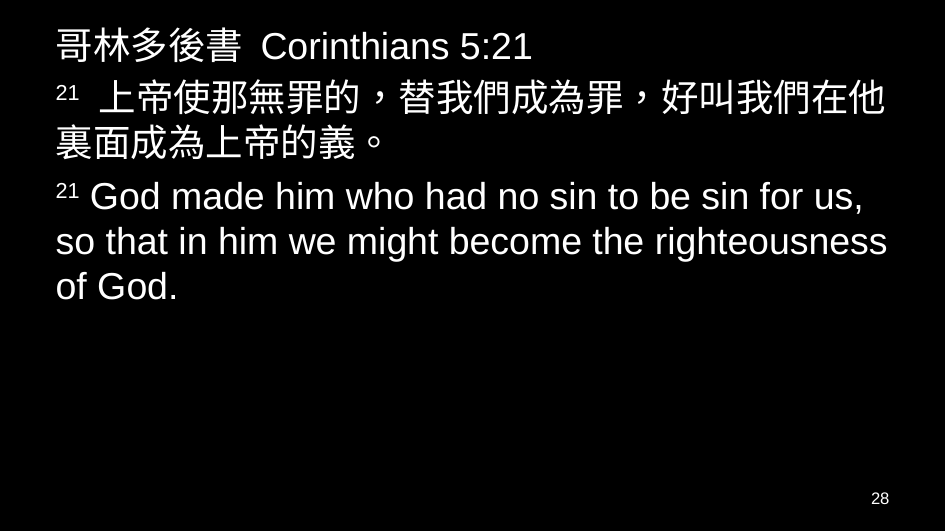

哥林多後書 Corinthians 5:21
21 上帝使那無罪的，替我們成為罪，好叫我們在他裏面成為上帝的義。
21 God made him who had no sin to be sin for us, so that in him we might become the righteousness of God.

28